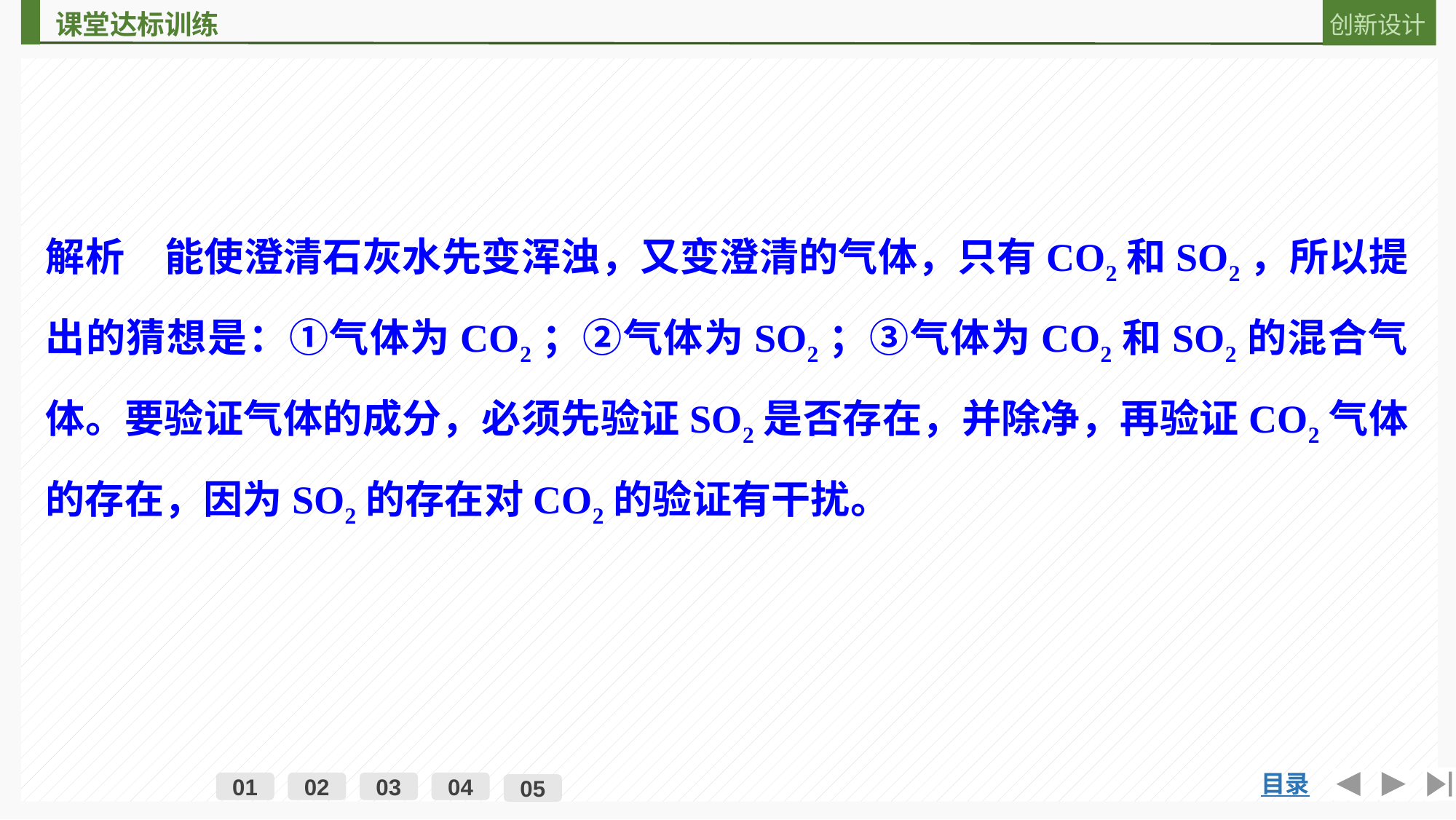

解析　能使澄清石灰水先变浑浊，又变澄清的气体，只有CO2和SO2，所以提出的猜想是：①气体为CO2；②气体为SO2；③气体为CO2和SO2的混合气体。要验证气体的成分，必须先验证SO2是否存在，并除净，再验证CO2气体的存在，因为SO2的存在对CO2的验证有干扰。